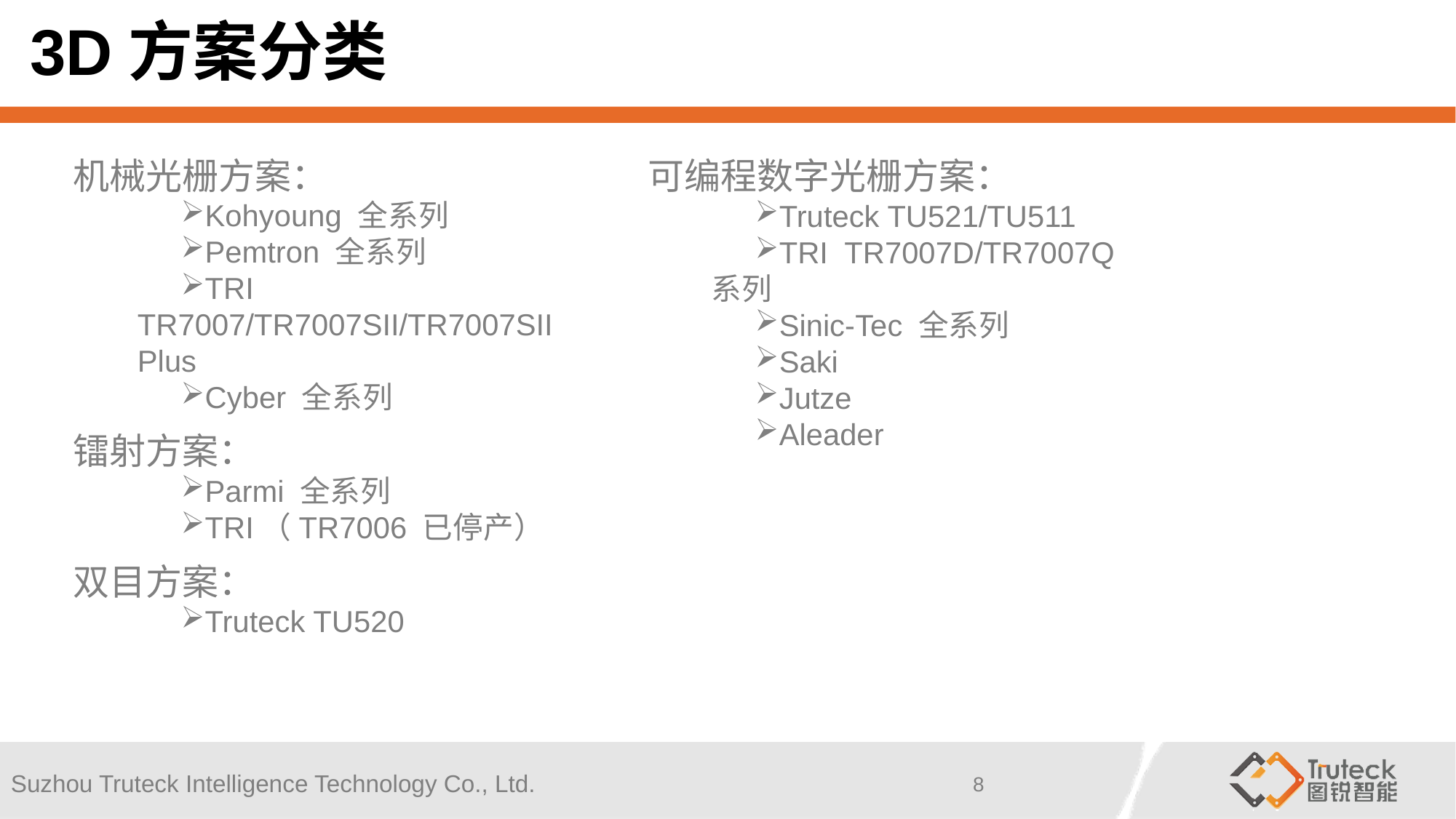

# 3D方案分类
机械光栅方案：
Kohyoung 全系列
Pemtron 全系列
TRI  TR7007/TR7007SII/TR7007SII Plus
Cyber 全系列
可编程数字光栅方案：
Truteck TU521/TU511
TRI  TR7007D/TR7007Q系列
Sinic-Tec 全系列
Saki
Jutze
Aleader
镭射方案：
Parmi 全系列
TRI（TR7006 已停产）
双目方案：
Truteck TU520